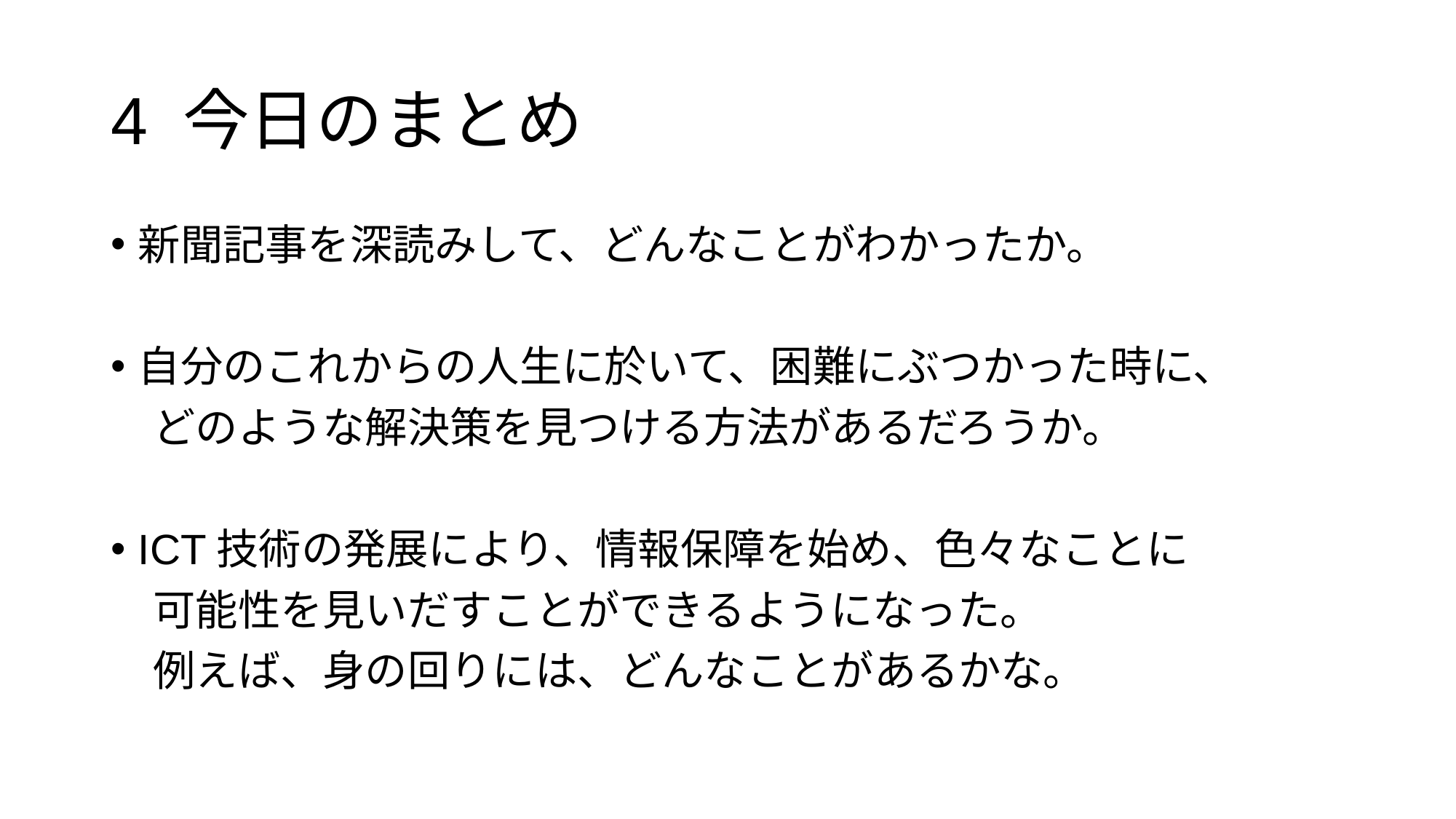

# 4 今日のまとめ
新聞記事を深読みして、どんなことがわかったか。

自分のこれからの人生に於いて、困難にぶつかった時に、
　どのような解決策を見つける方法があるだろうか。

ICT技術の発展により、情報保障を始め、色々なことに
　可能性を見いだすことができるようになった。
　例えば、身の回りには、どんなことがあるかな。